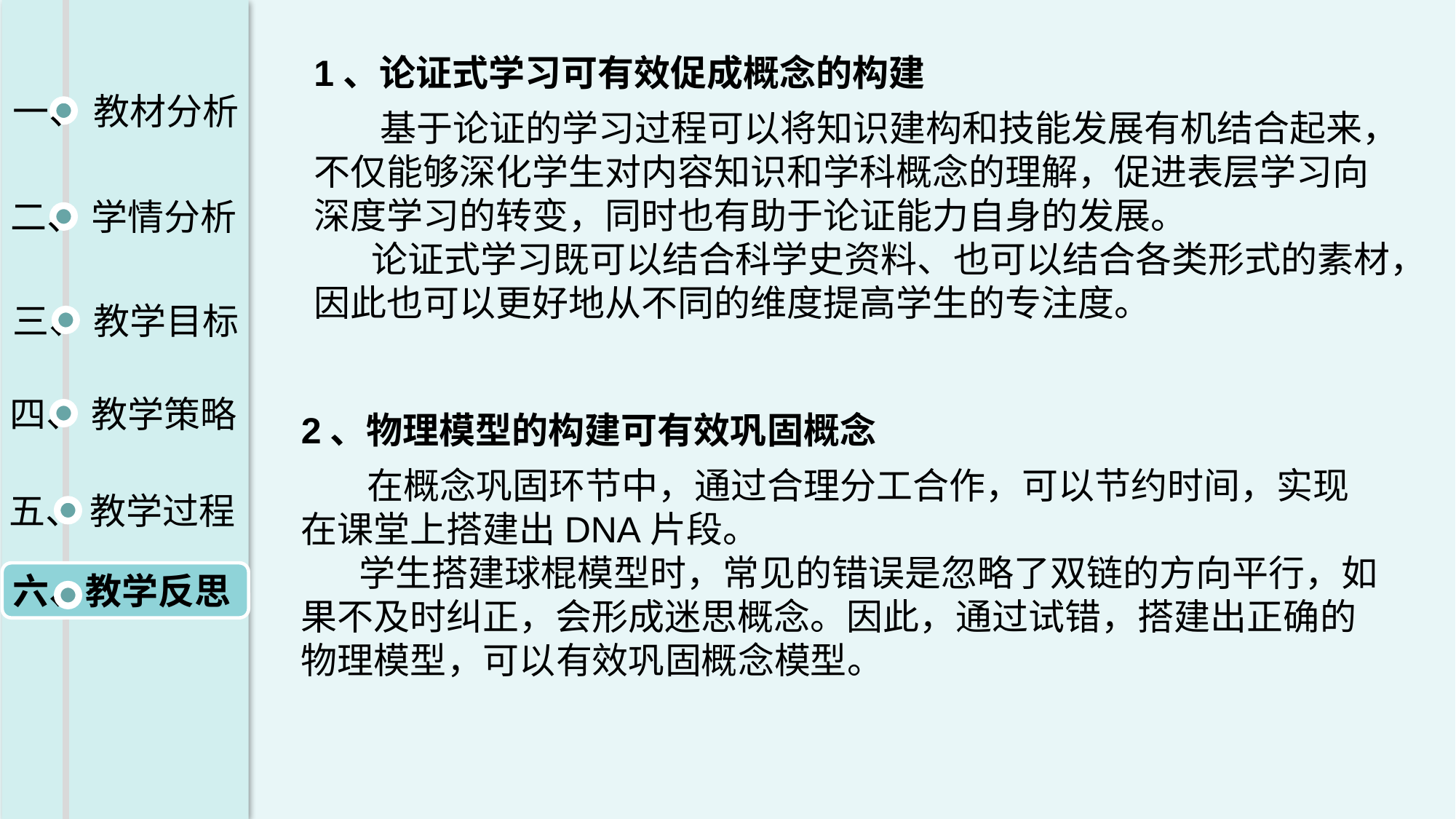

1、论证式学习可有效促成概念的构建
一、 教材分析

二、 学情分析

三、 教学目标

四、 教学策略

五、 教学过程

六、教学反思

       基于论证的学习过程可以将知识建构和技能发展有机结合起来，不仅能够深化学生对内容知识和学科概念的理解，促进表层学习向深度学习的转变，同时也有助于论证能力自身的发展。
      论证式学习既可以结合科学史资料、也可以结合各类形式的素材，因此也可以更好地从不同的维度提高学生的专注度。

2、物理模型的构建可有效巩固概念

       在概念巩固环节中，通过合理分工合作，可以节约时间，实现在课堂上搭建出DNA片段。
      学生搭建球棍模型时，常见的错误是忽略了双链的方向平行，如果不及时纠正，会形成迷思概念。因此，通过试错，搭建出正确的物理模型，可以有效巩固概念模型。

3、